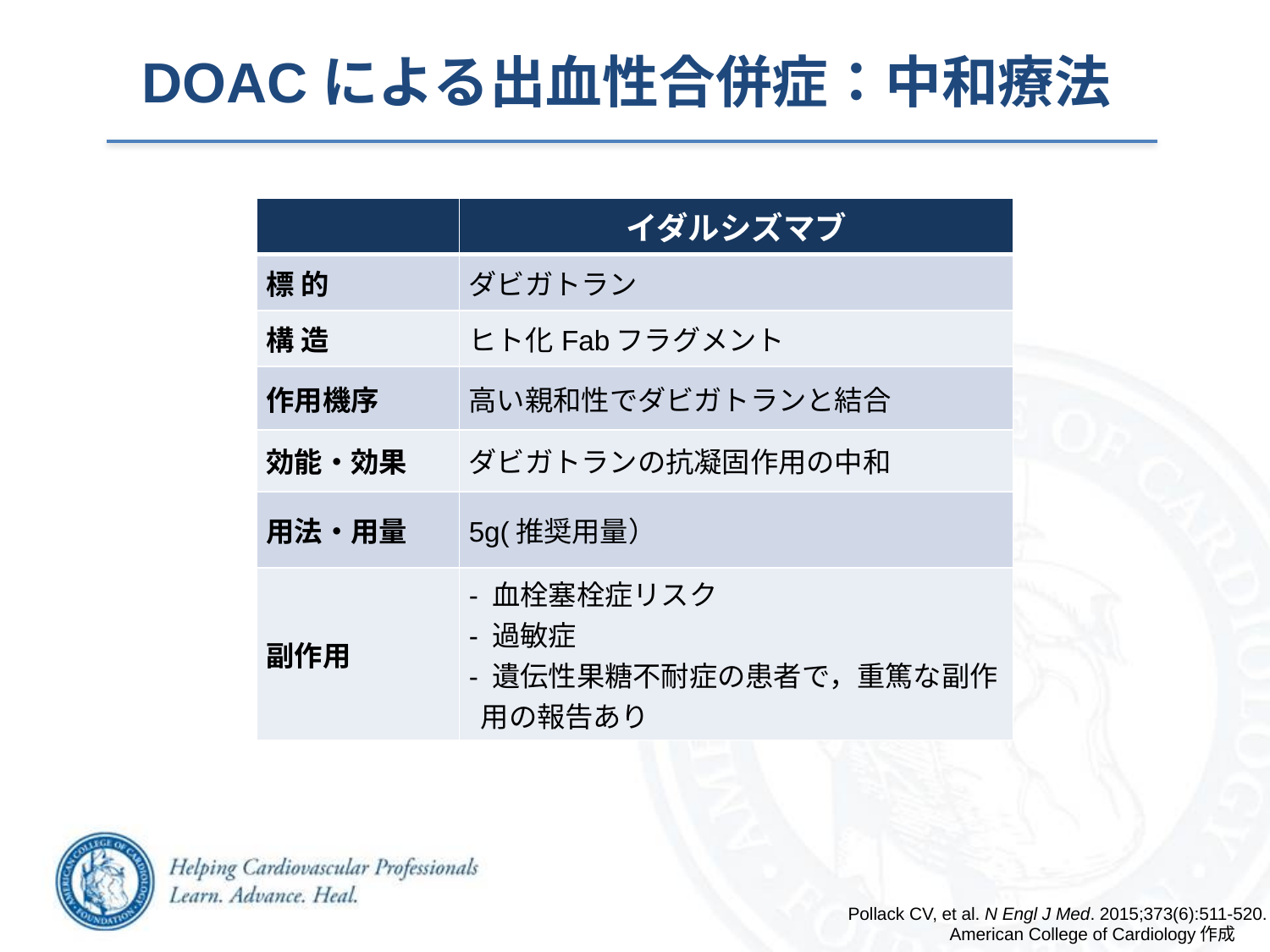

DOACによる出血性合併症：中和療法
|  | イダルシズマブ |
| --- | --- |
| 標 的 | ダビガトラン |
| 構 造 | ヒト化Fabフラグメント |
| 作用機序 | 高い親和性でダビガトランと結合 |
| 効能・効果 | ダビガトランの抗凝固作用の中和 |
| 用法・用量 | 5g(推奨用量） |
| 副作用 | - 血栓塞栓症リスク　 - 過敏症 - 遺伝性果糖不耐症の患者で，重篤な副作用の報告あり |
Pollack CV, et al. N Engl J Med. 2015;373(6):511-520.
American College of Cardiology作成